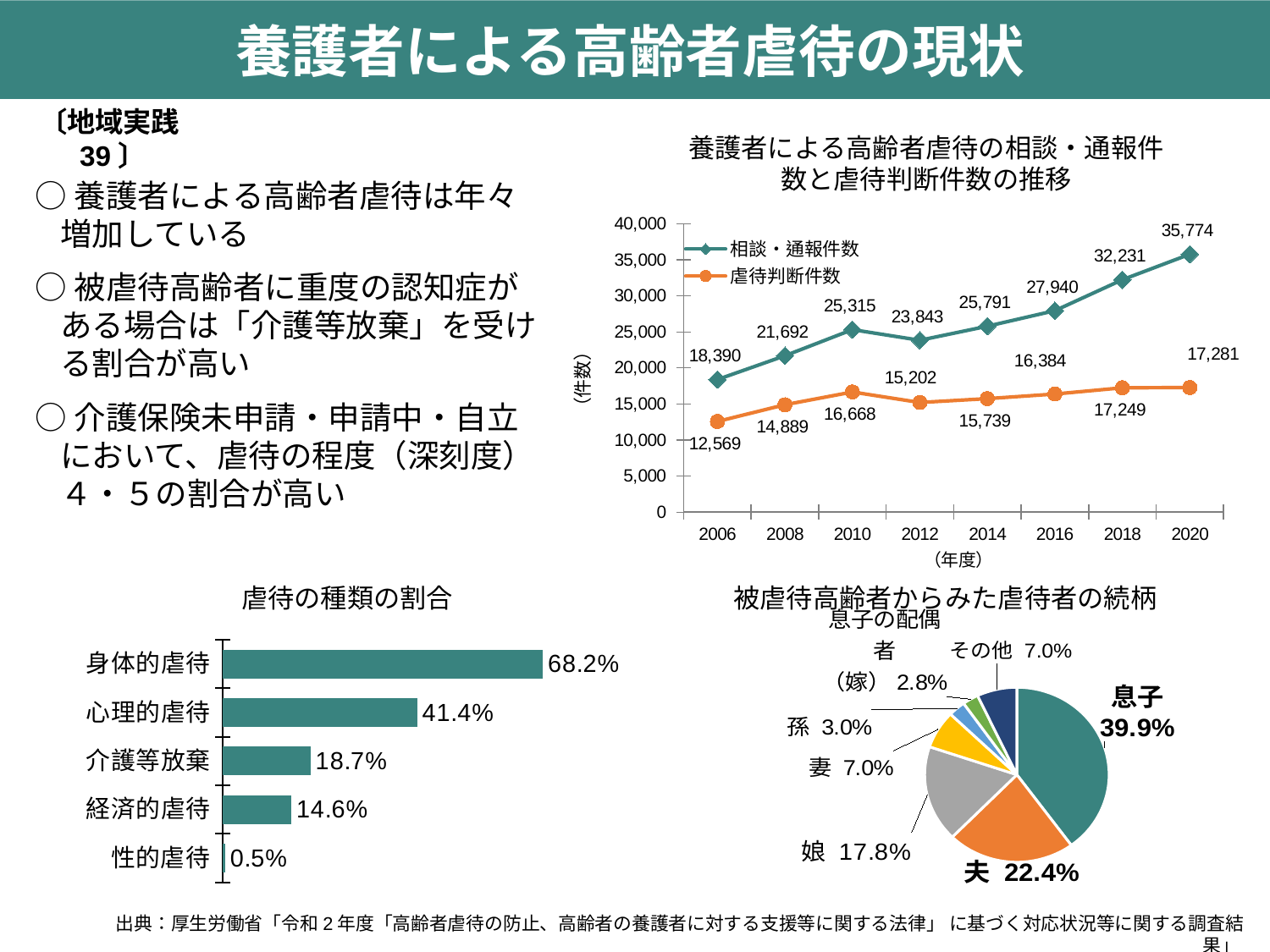

養護者による高齢者虐待の現状
〔地域実践39〕
養護者による高齢者虐待の相談・通報件数と虐待判断件数の推移
○養護者による高齢者虐待は年々増加している
○被虐待高齢者に重度の認知症がある場合は「介護等放棄」を受ける割合が高い
○介護保険未申請・申請中・自立において、虐待の程度（深刻度）４・５の割合が高い

### Chart

| Category | 相談・通報件数 | 虐待判断件数 |
|---|---|---|
| 2006 | 18390.0 | 12569.0 |
| 2008 | 21692.0 | 14889.0 |
| 2010 | 25315.0 | 16668.0 |
| 2012 | 23843.0 | 15202.0 |
| 2014 | 25791.0 | 15739.0 |
| 2016 | 27940.0 | 16384.0 |
| 2018 | 32231.0 | 17249.0 |
| 2020 | 35774.0 | 17281.0 |
虐待の種類の割合
被虐待高齢者からみた虐待者の続柄

### Chart

| Category |  |
|---|---|
| 息子 | 0.399 |
| 夫 | 0.224 |
| 娘 | 0.178 |
| 妻 | 0.07 |
| 孫 | 0.03 |
| 息子の配偶者（嫁） | 0.028 |
| その他 | 0.07 |

### Chart

| Category |  |
|---|---|
| 身体的虐待 | 0.682 |
| 心理的虐待 | 0.414 |
| 介護等放棄 | 0.187 |
| 経済的虐待 | 0.146 |
| 性的虐待 | 0.005 |
出典：厚生労働省「令和2年度「高齢者虐待の防止、高齢者の養護者に対する支援等に関する法律」 に基づく対応状況等に関する調査結果」